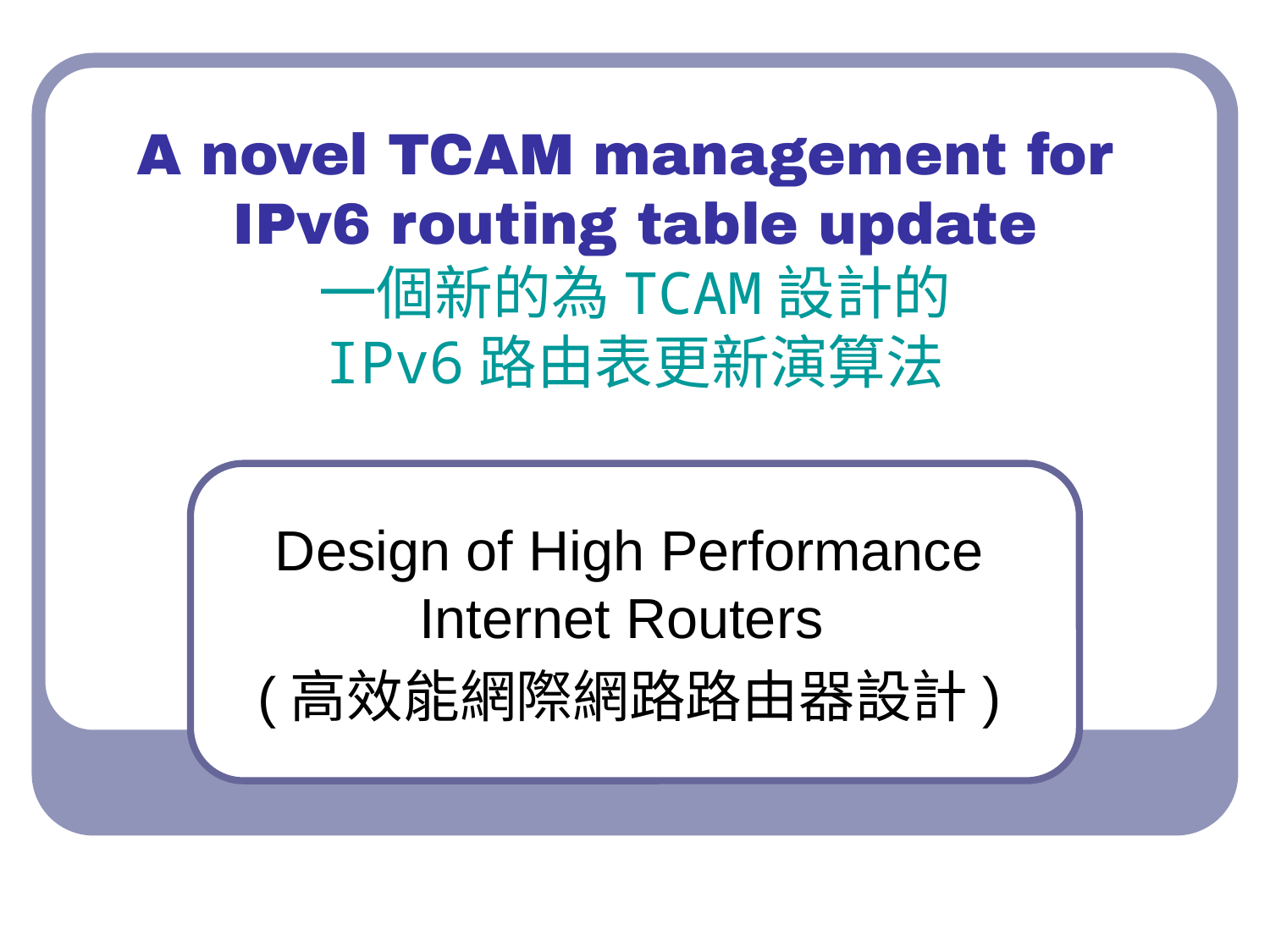

# A novel TCAM management for IPv6 routing table update 一個新的為TCAM設計的 IPv6路由表更新演算法

Design of High Performance Internet Routers
(高效能網際網路路由器設計)